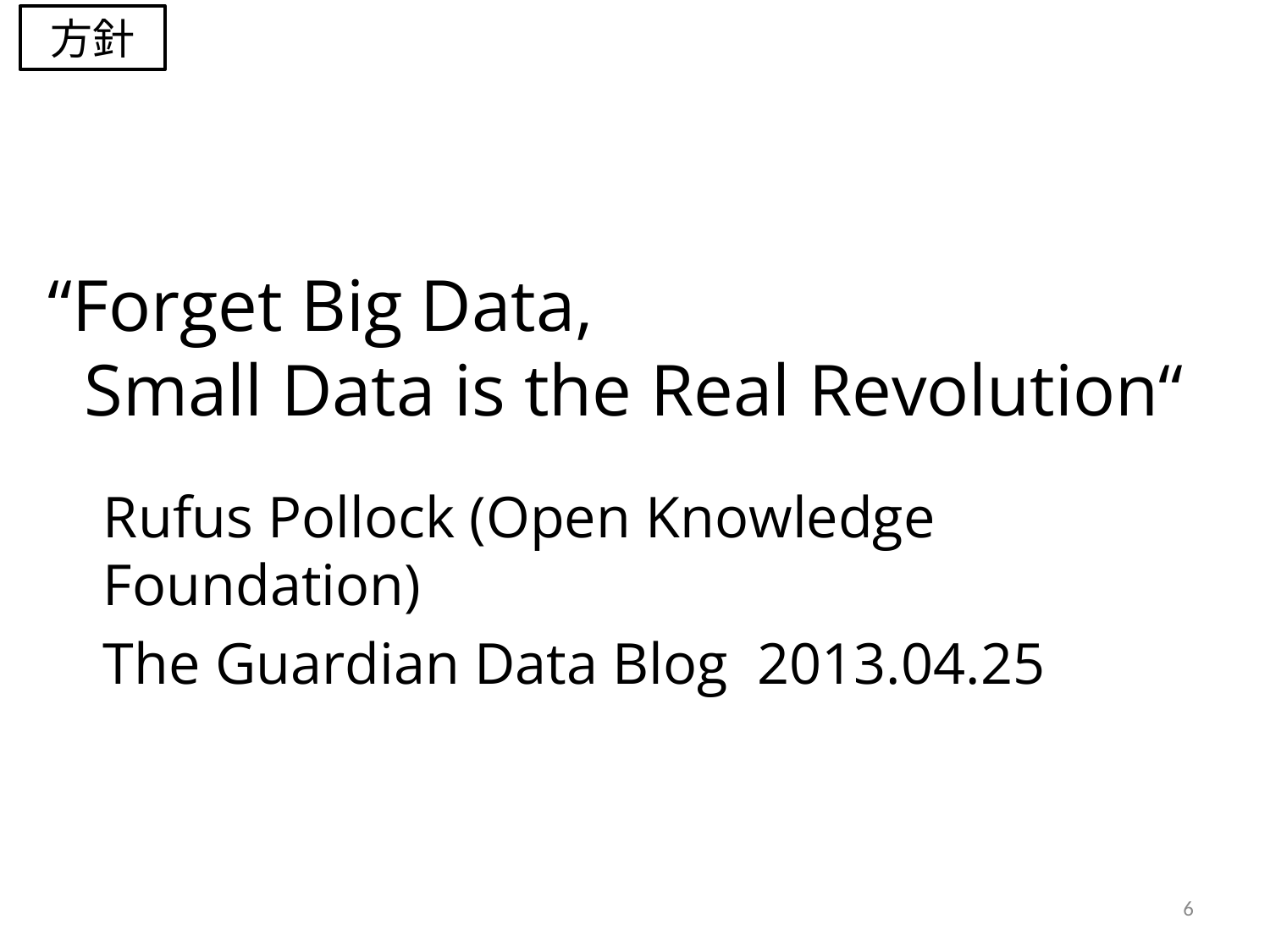

方針

“Forget Big Data,
  Small Data is the Real Revolution“

Rufus Pollock (Open Knowledge Foundation)
The Guardian Data Blog  2013.04.25

6